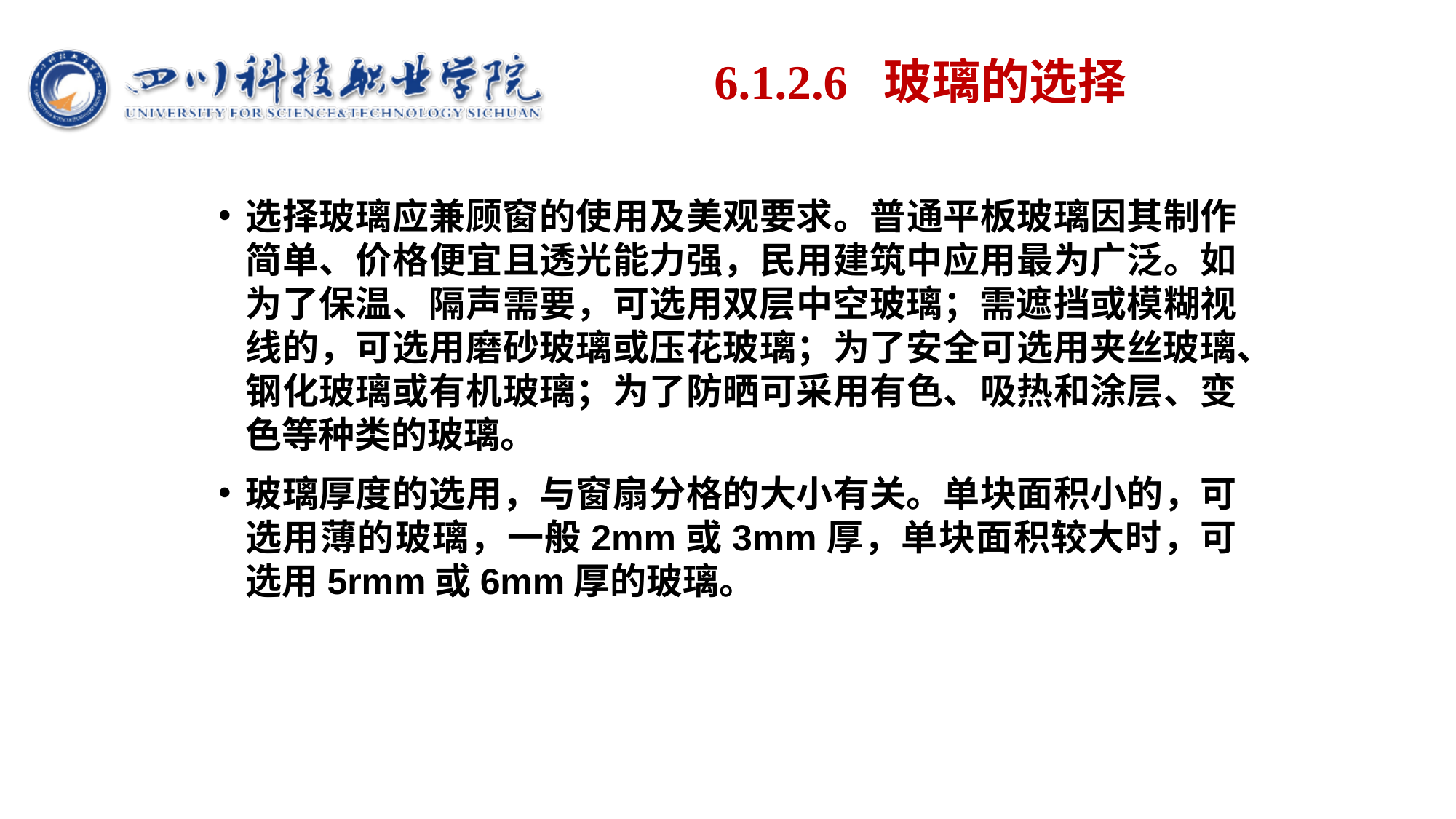

6.1.2.6  玻璃的选择
选择玻璃应兼顾窗的使用及美观要求。普通平板玻璃因其制作简单、价格便宜且透光能力强，民用建筑中应用最为广泛。如为了保温、隔声需要，可选用双层中空玻璃；需遮挡或模糊视线的，可选用磨砂玻璃或压花玻璃；为了安全可选用夹丝玻璃、钢化玻璃或有机玻璃；为了防晒可采用有色、吸热和涂层、变色等种类的玻璃。
玻璃厚度的选用，与窗扇分格的大小有关。单块面积小的，可选用薄的玻璃，一般2mm或3mm厚，单块面积较大时，可选用5rmm或6mm厚的玻璃。